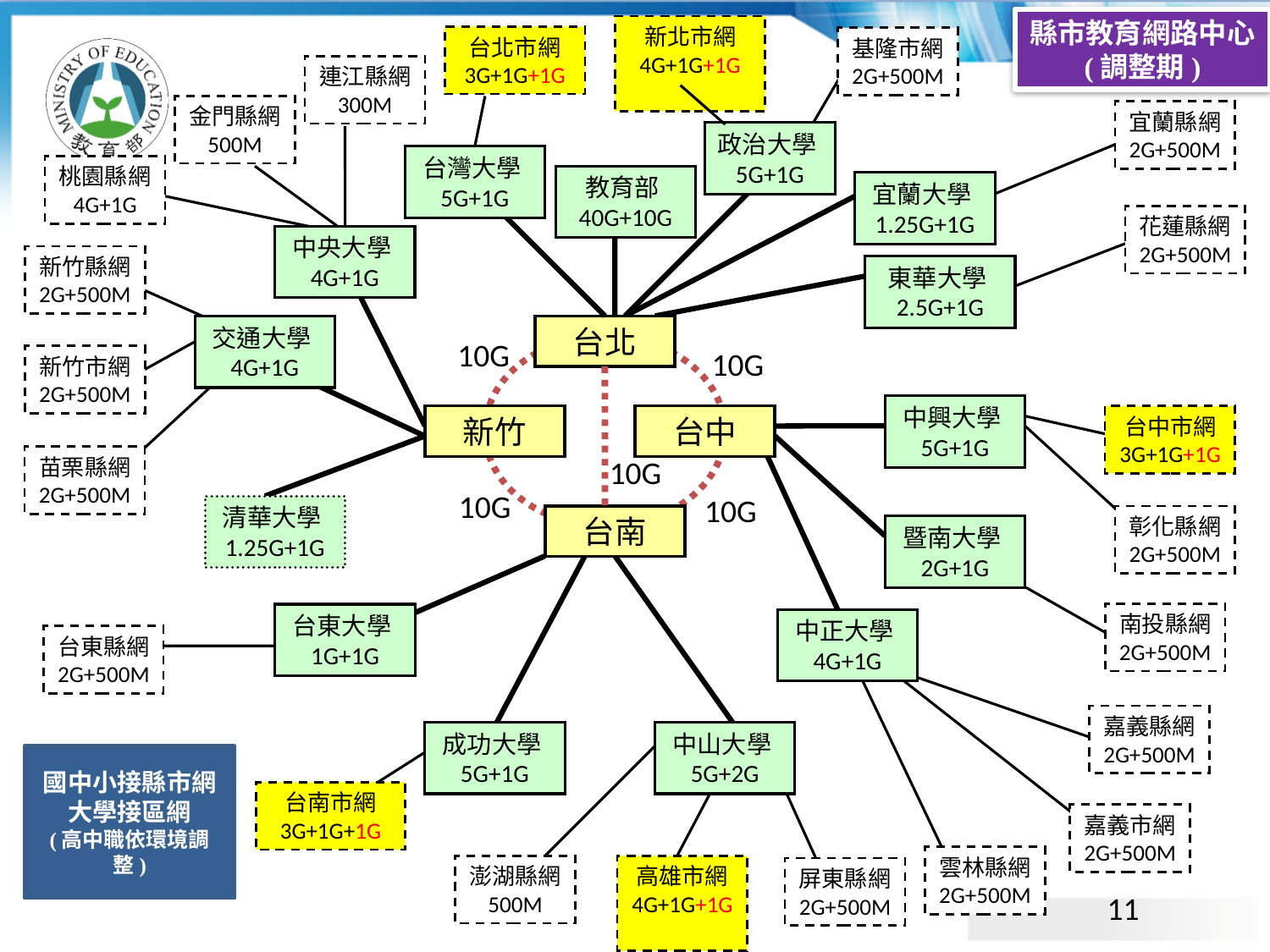

縣市教育網路中心
(調整期)
新北市網
4G+1G+1G

台北市網
3G+1G+1G
基隆市網
2G+500M
連江縣網
300M

金門縣網
500M

宜蘭縣網
2G+500M
政治大學5G+1G

台灣大學5G+1G
桃園縣網
4G+1G

教育部40G+10G

宜蘭大學1.25G+1G

花蓮縣網
2G+500M
中央大學4G+1G

新竹縣網
2G+500M
東華大學2.5G+1G

交通大學4G+1G
台北
10G

10G
新竹市網
2G+500M

中興大學5G+1G
新竹
台中
台中市網
3G+1G+1G

苗栗縣網
2G+500M
10G
10G
10G
清華大學1.25G+1G
台南
彰化縣網
2G+500M
暨南大學2G+1G

南投縣網
2G+500M
台東大學1G+1G
中正大學4G+1G
台東縣網
2G+500M

嘉義縣網
2G+500M
成功大學5G+1G
中山大學5G+2G

國中小接縣市網
大學接區網
(高中職依環境調整)

台南市網
3G+1G+1G
嘉義市網
2G+500M
雲林縣網
2G+500M
澎湖縣網
500M
高雄市網
4G+1G+1G

屏東縣網
2G+500M
11